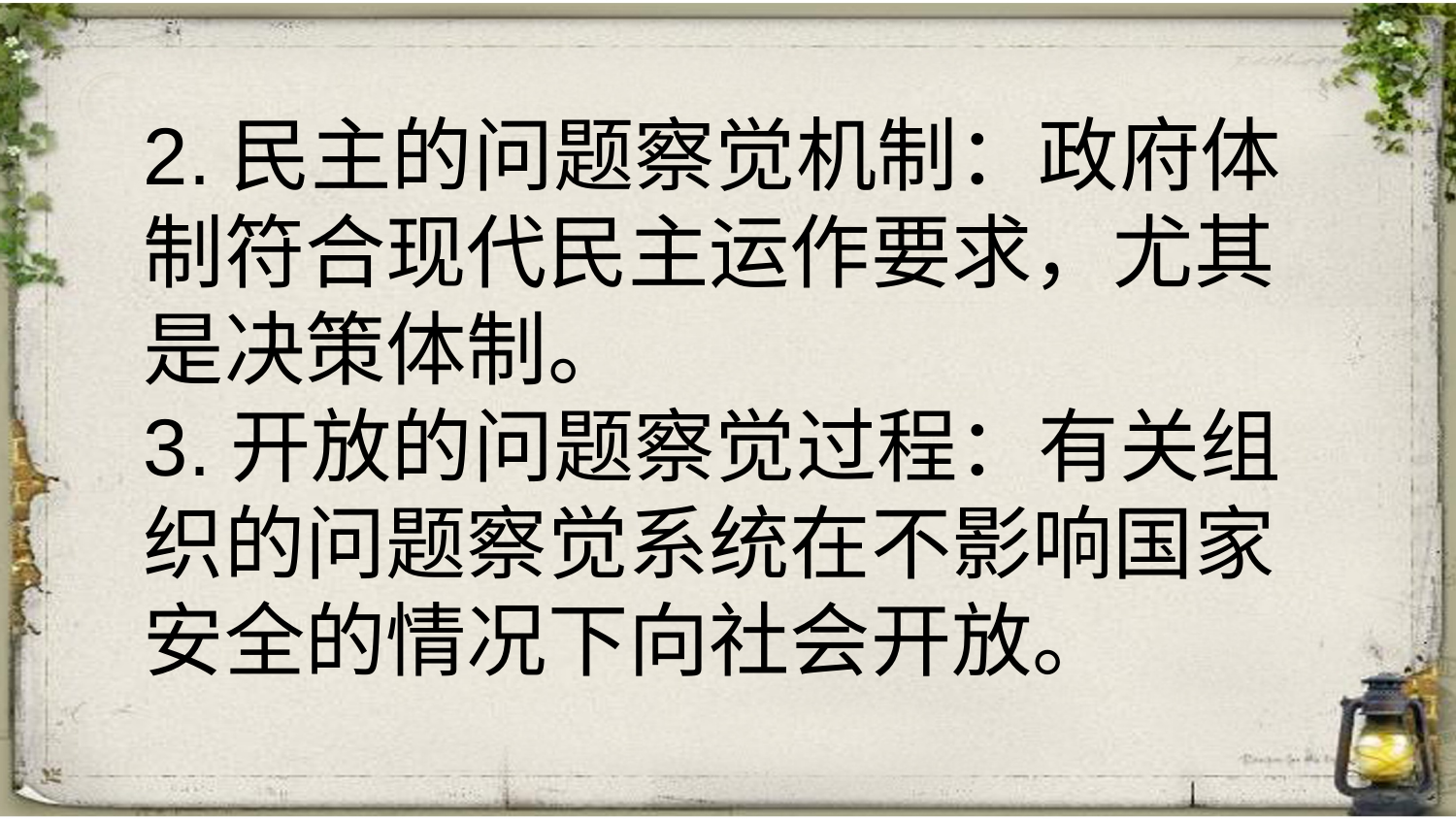

2.民主的问题察觉机制：政府体制符合现代民主运作要求，尤其是决策体制。
3.开放的问题察觉过程：有关组织的问题察觉系统在不影响国家安全的情况下向社会开放。